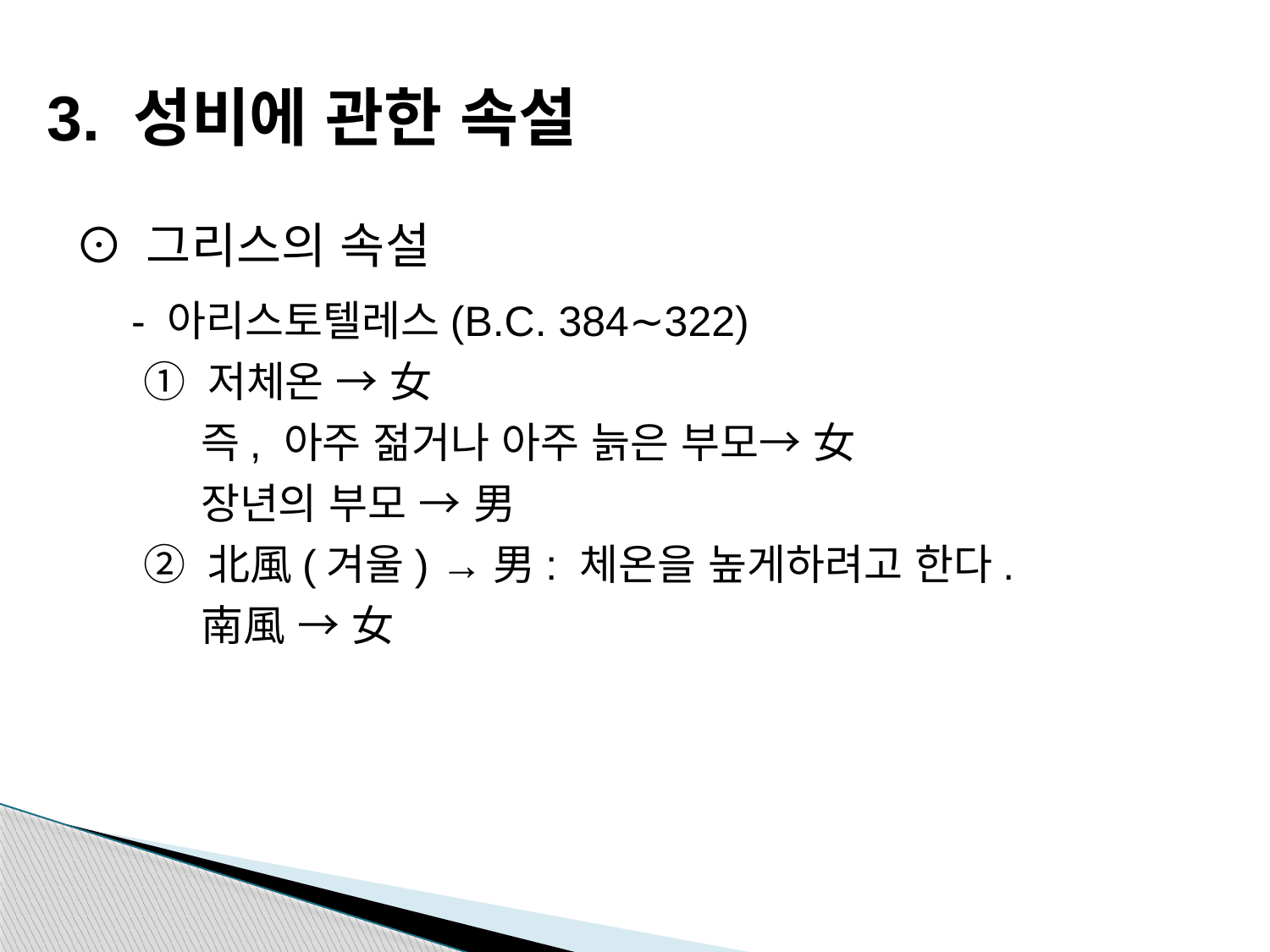

# 3. 성비에 관한 속설
⊙ 그리스의 속설

  - 아리스토텔레스(B.C. 384∼322)
   ① 저체온 → 女
       즉, 아주 젊거나 아주 늙은 부모→ 女
       장년의 부모 → 男
   ② 北風(겨울) →男: 체온을 높게하려고 한다.
       南風 → 女